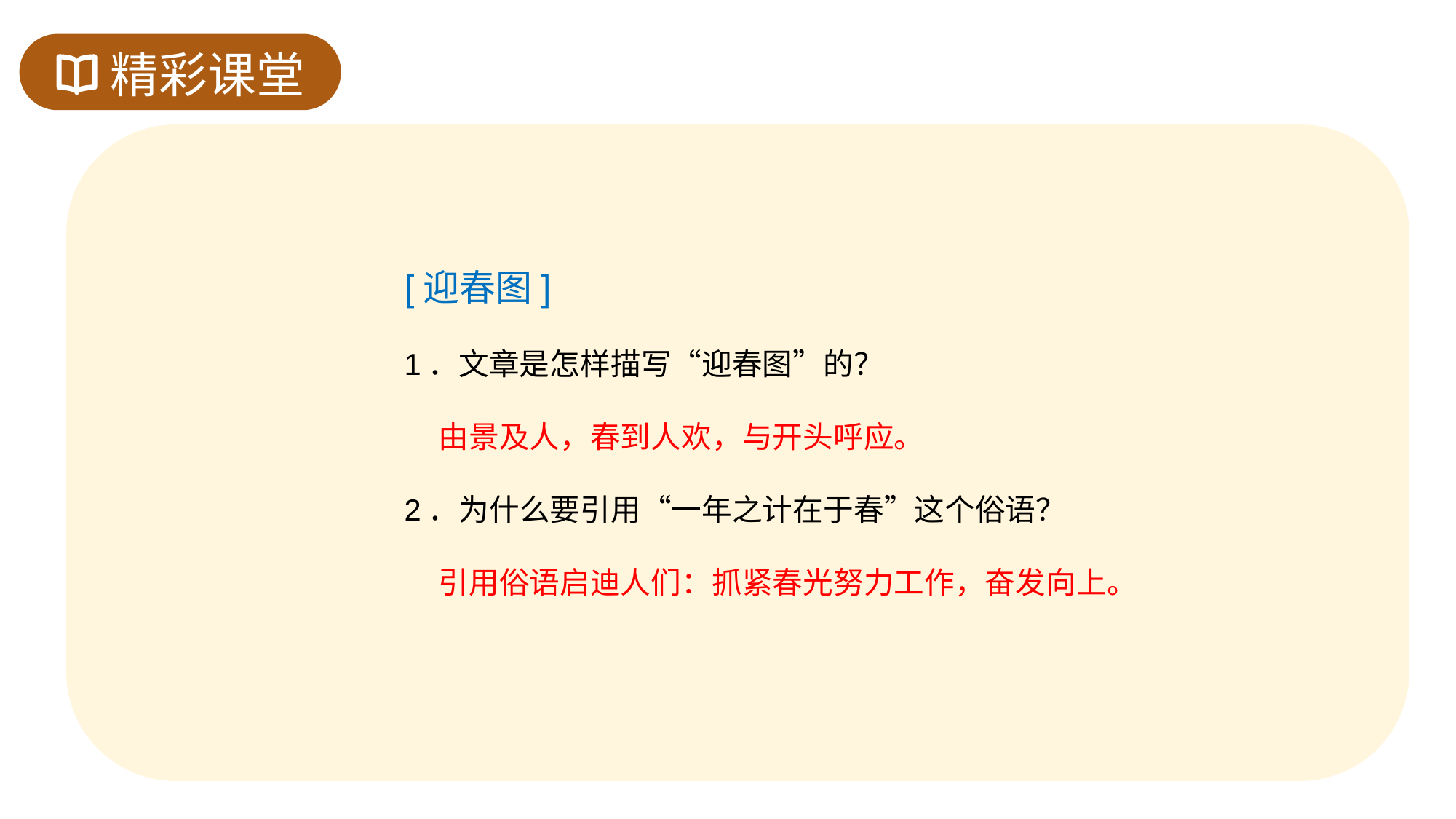

精彩课堂

[迎春图]
1．文章是怎样描写“迎春图”的？
    由景及人，春到人欢，与开头呼应。
2．为什么要引用“一年之计在于春”这个俗语？
    引用俗语启迪人们：抓紧春光努力工作，奋发向上。